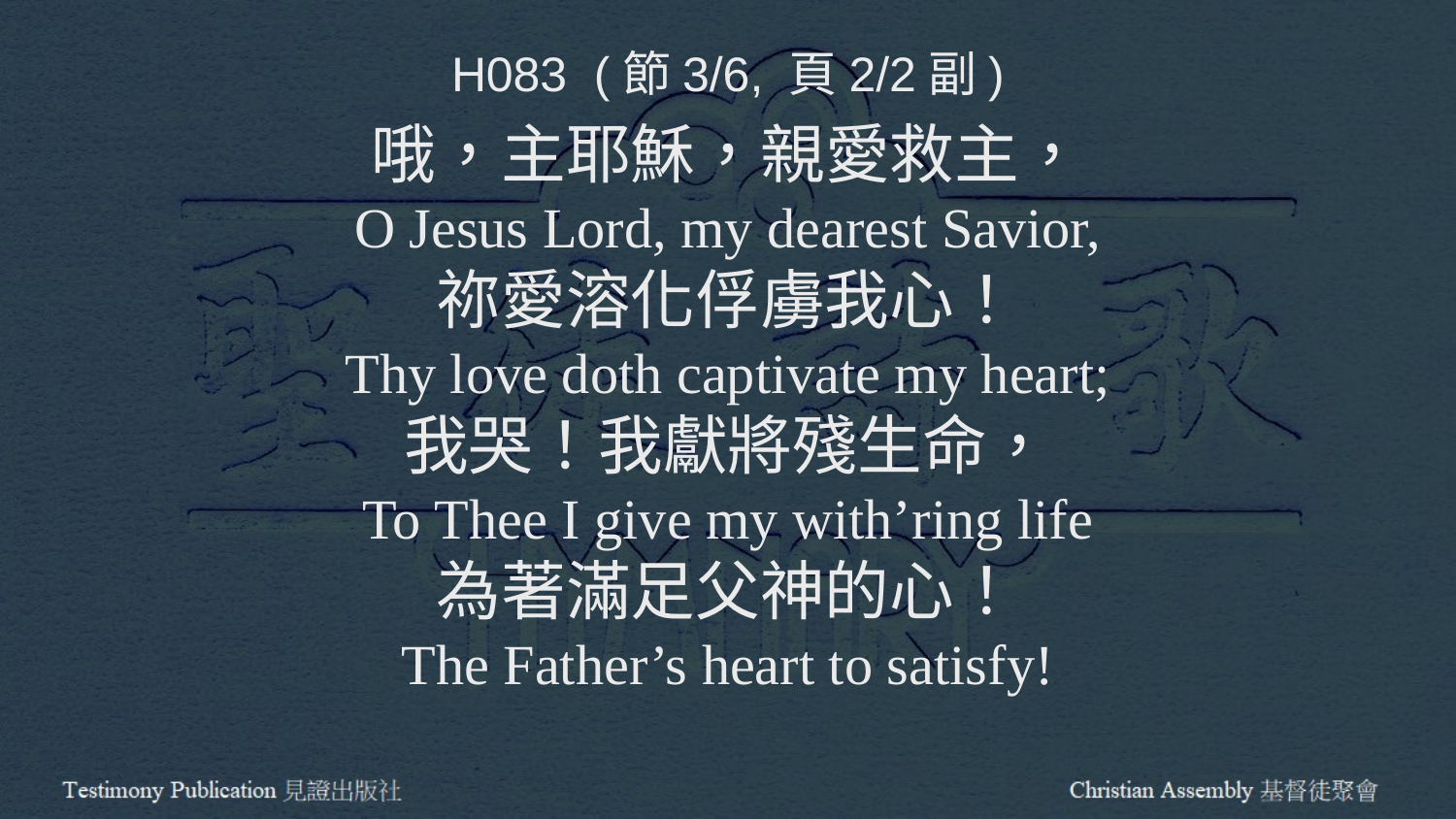

H083  (節3/6, 頁2/2副)
哦，主耶穌，親愛救主，
O Jesus Lord, my dearest Savior,
祢愛溶化俘虜我心！
Thy love doth captivate my heart;
我哭！我獻將殘生命，
To Thee I give my with’ring life
為著滿足父神的心！
The Father’s heart to satisfy!